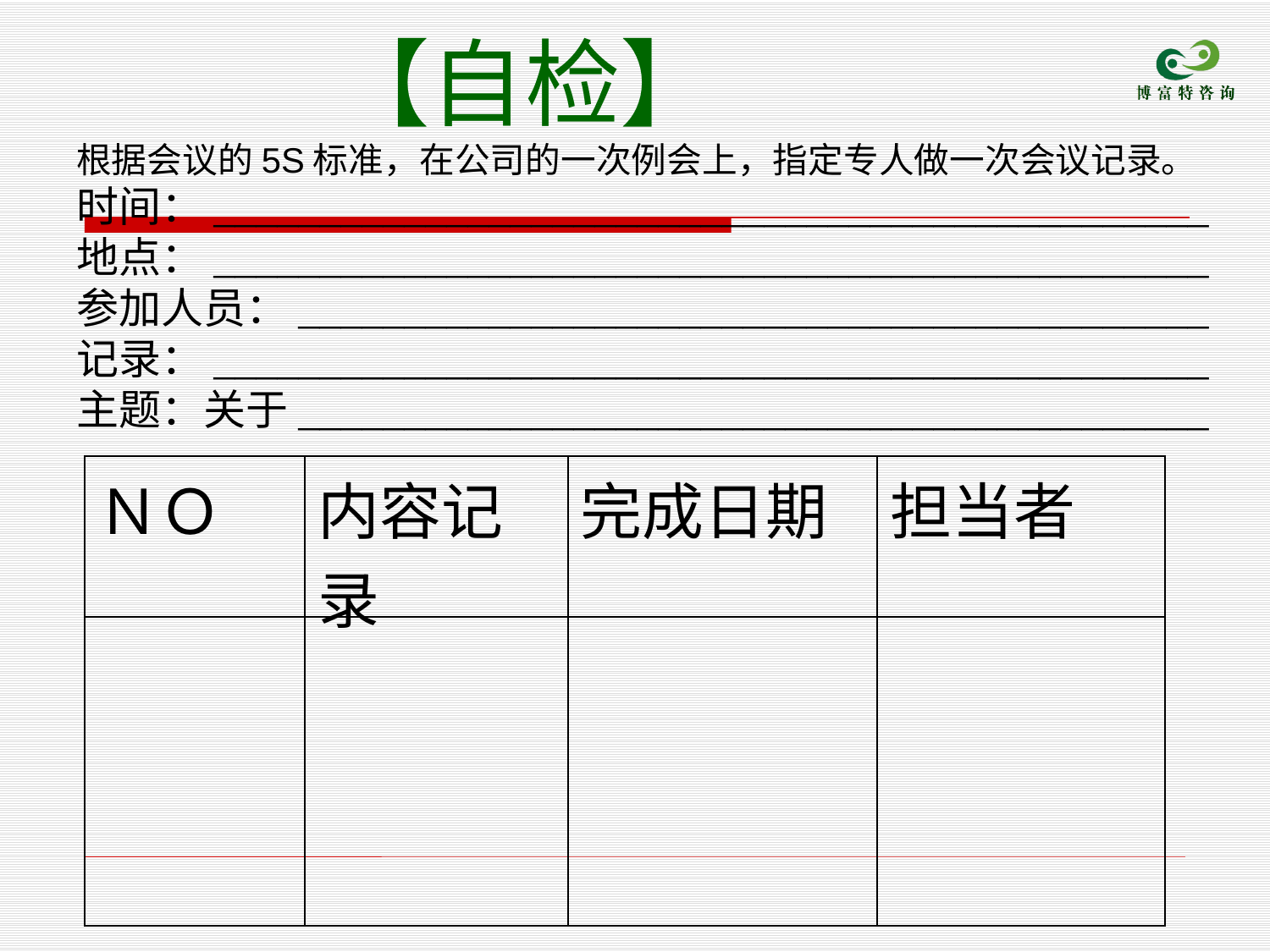

【自检】
根据会议的5S标准，在公司的一次例会上，指定专人做一次会议记录。
时间：_______________________________________________
地点：_______________________________________________
参加人员：___________________________________________
记录：_______________________________________________
主题：关于___________________________________________

| ＮＯ | 内容记录 | 完成日期 | 担当者 |
| --- | --- | --- | --- |
|  |  |  |  |
753